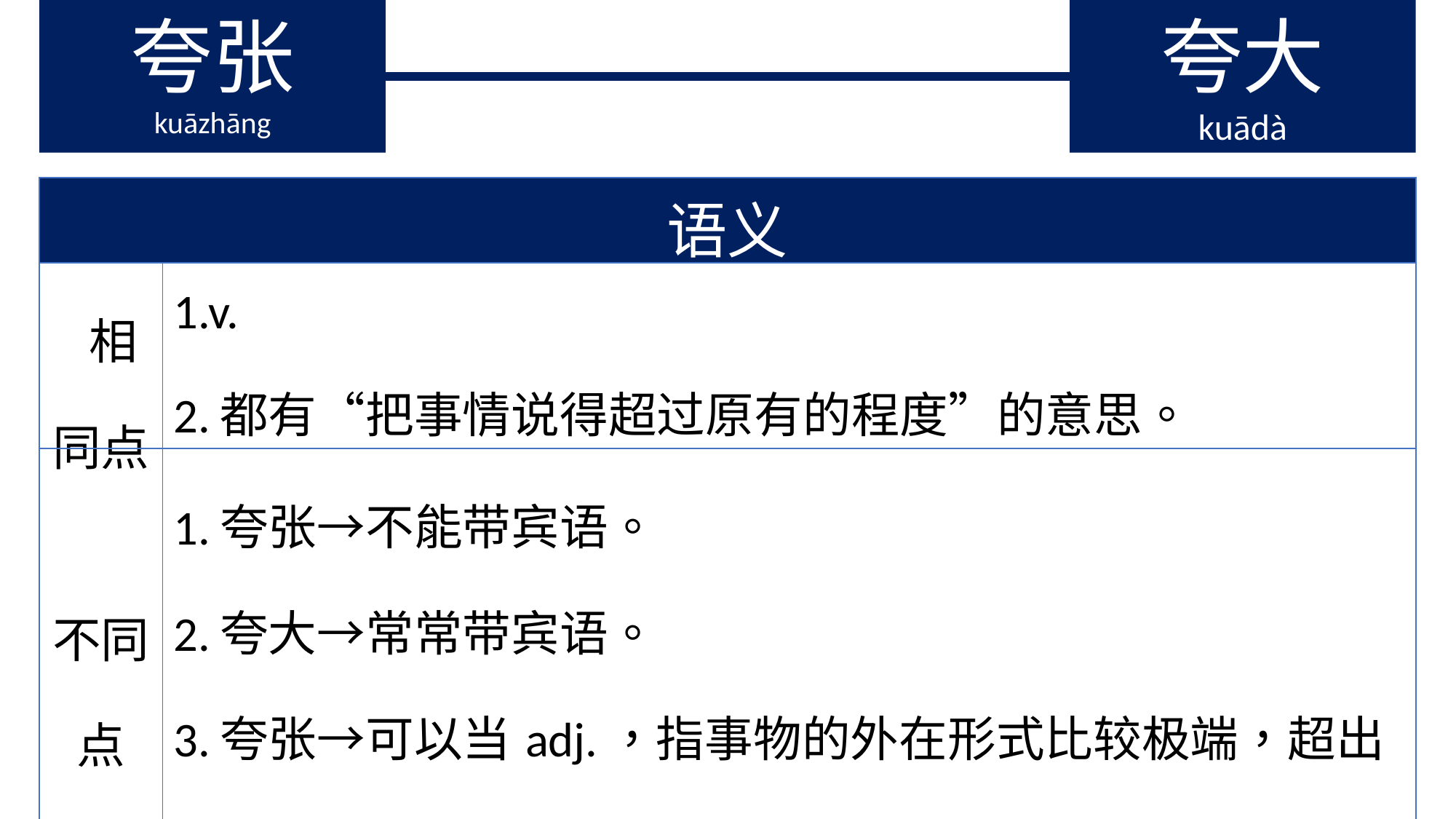

夸张
kuāzhāng

夸大
kuādà
| 语义 |  |
| --- | --- |
| 相同点 | 1.v. 2.都有“把事情说得超过原有的程度”的意思。 |
| 不同点 | 1.夸张→不能带宾语。 2.夸大→常常带宾语。 3.夸张→可以当adj.，指事物的外在形式比较极端，超出一 般的程度。 |